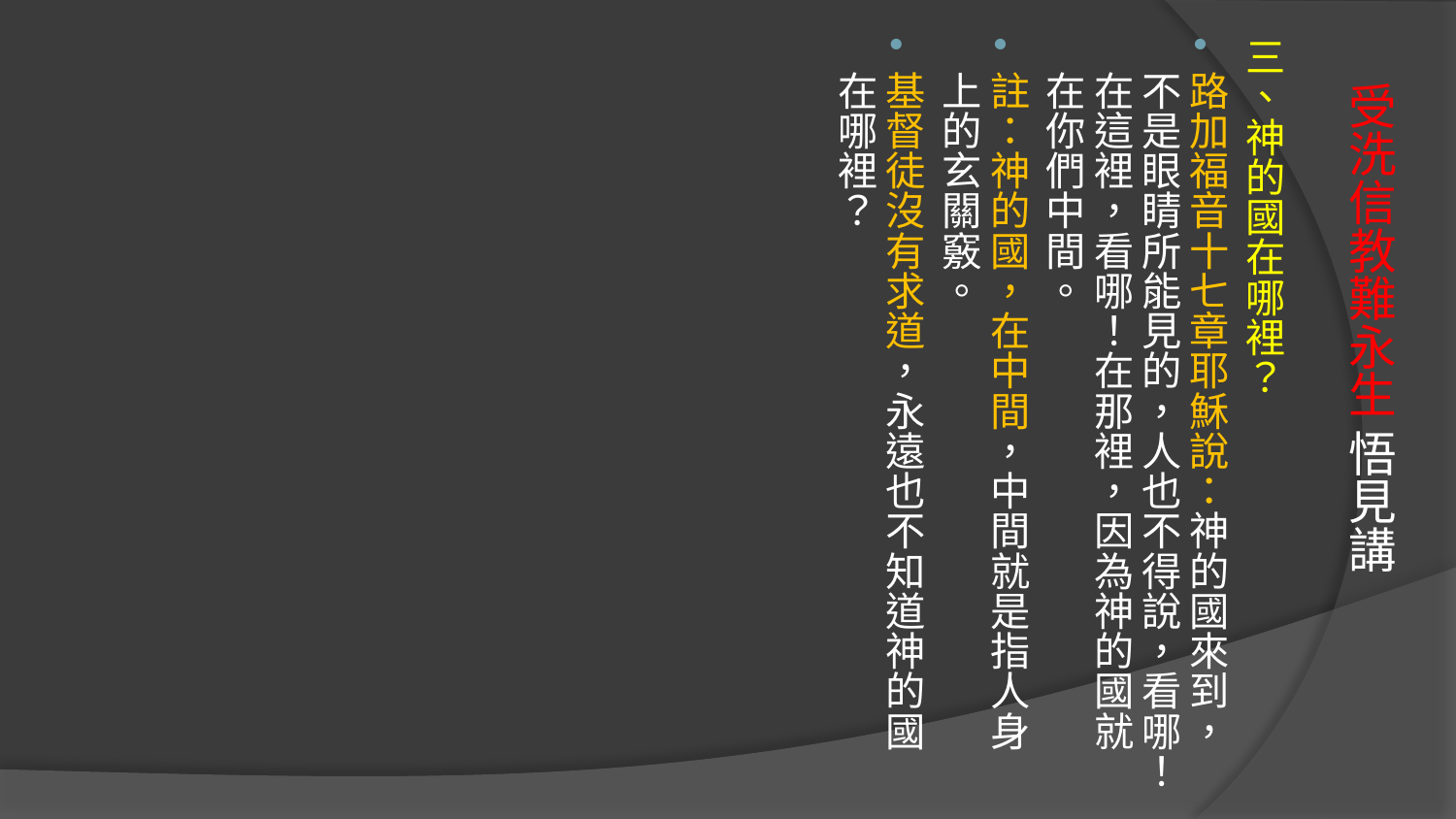

三、神的國在哪裡？
路加福音十七章耶穌說：神的國來到，不是眼睛所能見的，人也不得說，看哪！在這裡，看哪！在那裡，因為神的國就在你們中間。
註：神的國，在中間，中間就是指人身上的玄關竅。
基督徒沒有求道，永遠也不知道神的國在哪裡？

# 受洗信教難永生 悟見講